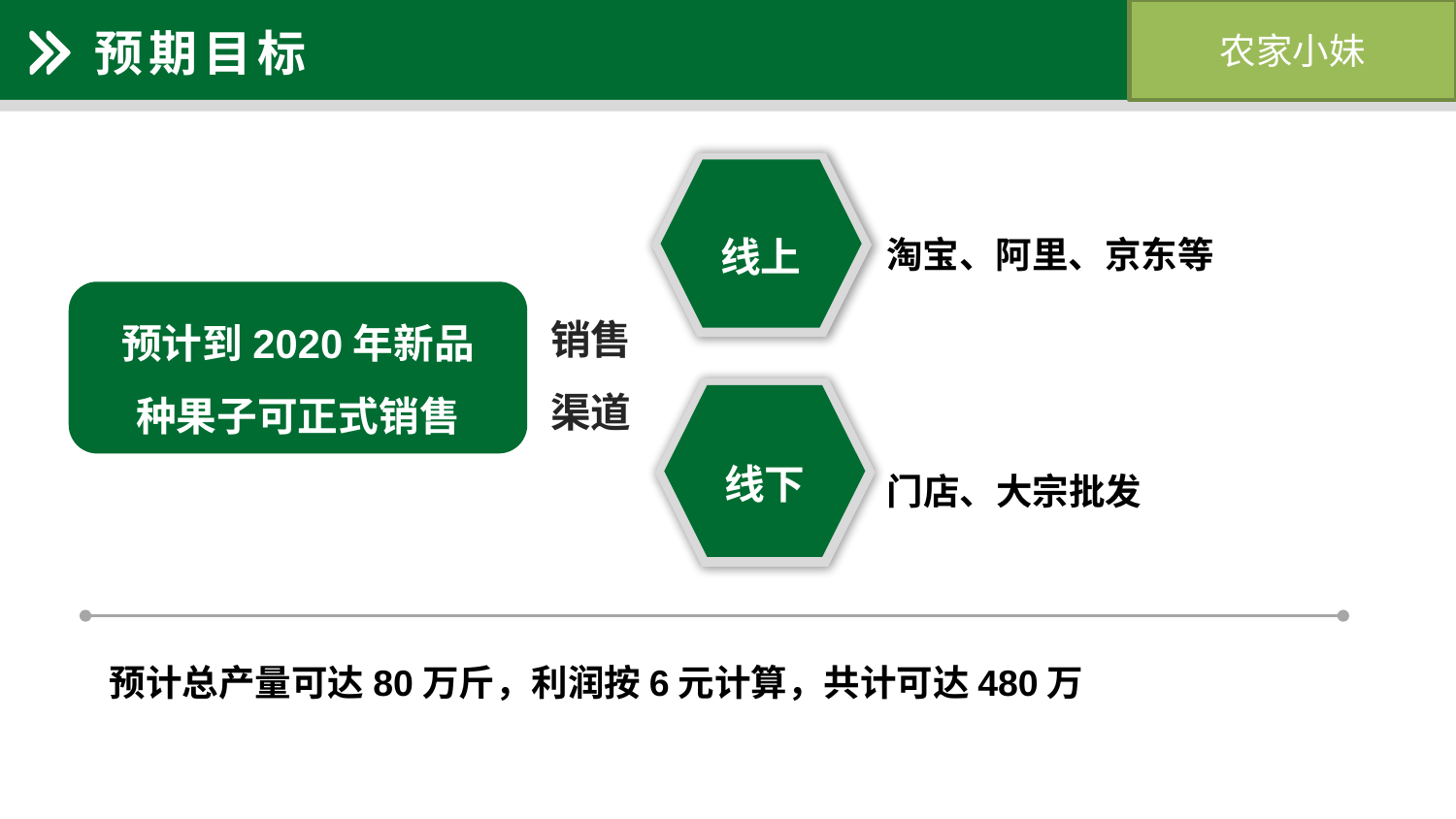

农家小妹
预期目标

线上
淘宝、阿里、京东等

销售渠道
预计到2020年新品种果子可正式销售

线下
门店、大宗批发
预计总产量可达80万斤，利润按6元计算，共计可达480万